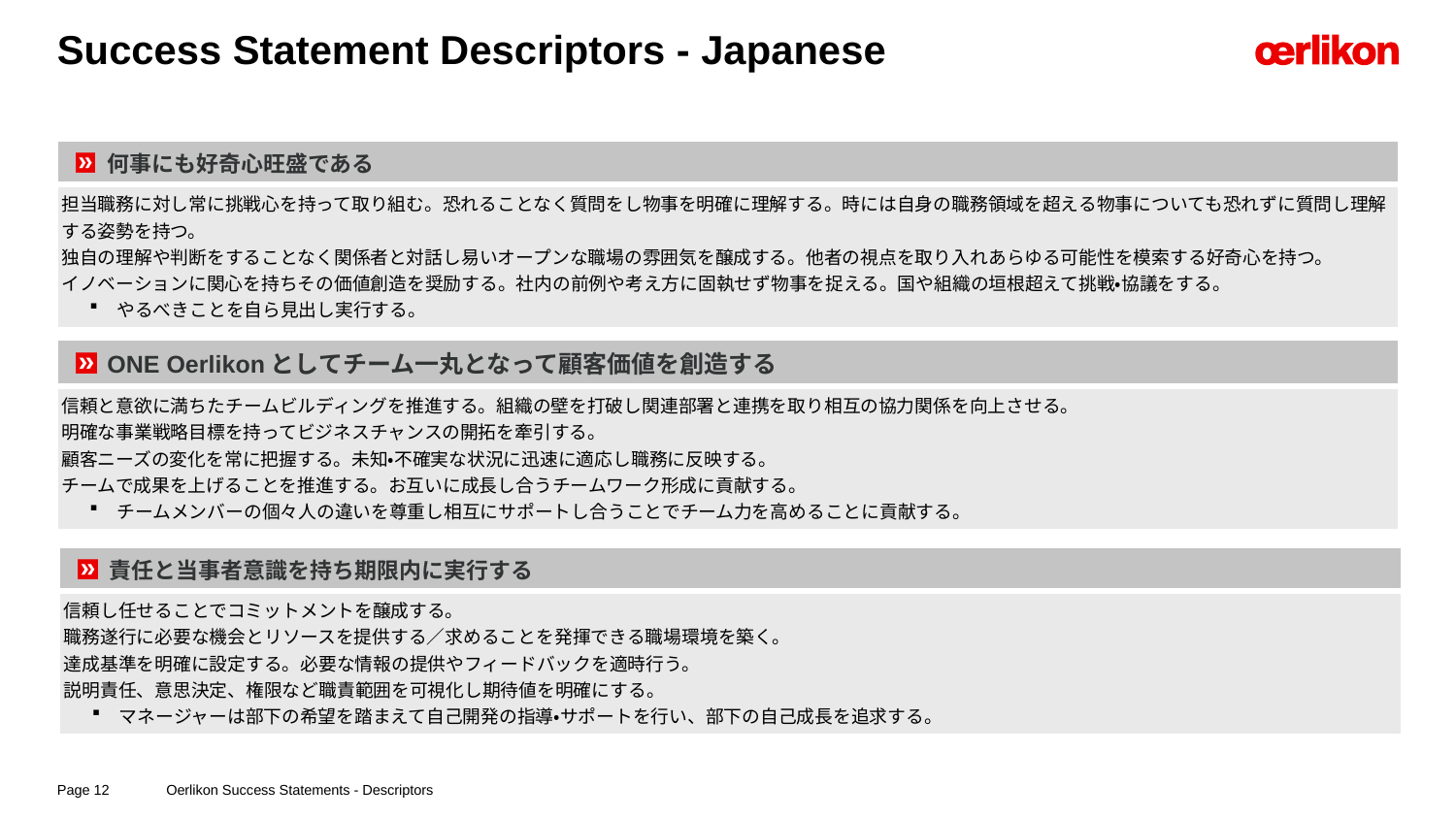

# Success Statement Descriptors - Japanese
| 何事にも好奇心旺盛である |
| --- |
| 担当職務に対し常に挑戦心を持って取り組む。恐れることなく質問をし物事を明確に理解する。時には自身の職務領域を超える物事についても恐れずに質問し理解する姿勢を持つ。 独自の理解や判断をすることなく関係者と対話し易いオープンな職場の雰囲気を醸成する。他者の視点を取り入れあらゆる可能性を模索する好奇心を持つ。 イノベーションに関心を持ちその価値創造を奨励する。社内の前例や考え方に固執せず物事を捉える。国や組織の垣根超えて挑戦・協議をする。 やるべきことを自ら見出し実行する。 |
| ONE Oerlikonとしてチーム一丸となって顧客価値を創造する |
| --- |
| 信頼と意欲に満ちたチームビルディングを推進する。組織の壁を打破し関連部署と連携を取り相互の協力関係を向上させる。 明確な事業戦略目標を持ってビジネスチャンスの開拓を牽引する。 顧客ニーズの変化を常に把握する。未知・不確実な状況に迅速に適応し職務に反映する。 チームで成果を上げることを推進する。お互いに成長し合うチームワーク形成に貢献する。 チームメンバーの個々人の違いを尊重し相互にサポートし合うことでチーム力を高めることに貢献する。 |
| 責任と当事者意識を持ち期限内に実行する |
| --- |
| 信頼し任せることでコミットメントを醸成する。 職務遂行に必要な機会とリソースを提供する／求めることを発揮できる職場環境を築く。 達成基準を明確に設定する。必要な情報の提供やフィードバックを適時行う。 説明責任、意思決定、権限など職責範囲を可視化し期待値を明確にする。 マネージャーは部下の希望を踏まえて自己開発の指導・サポートを行い、部下の自己成長を追求する。 |
Oerlikon Success Statements - Descriptors
Page 12